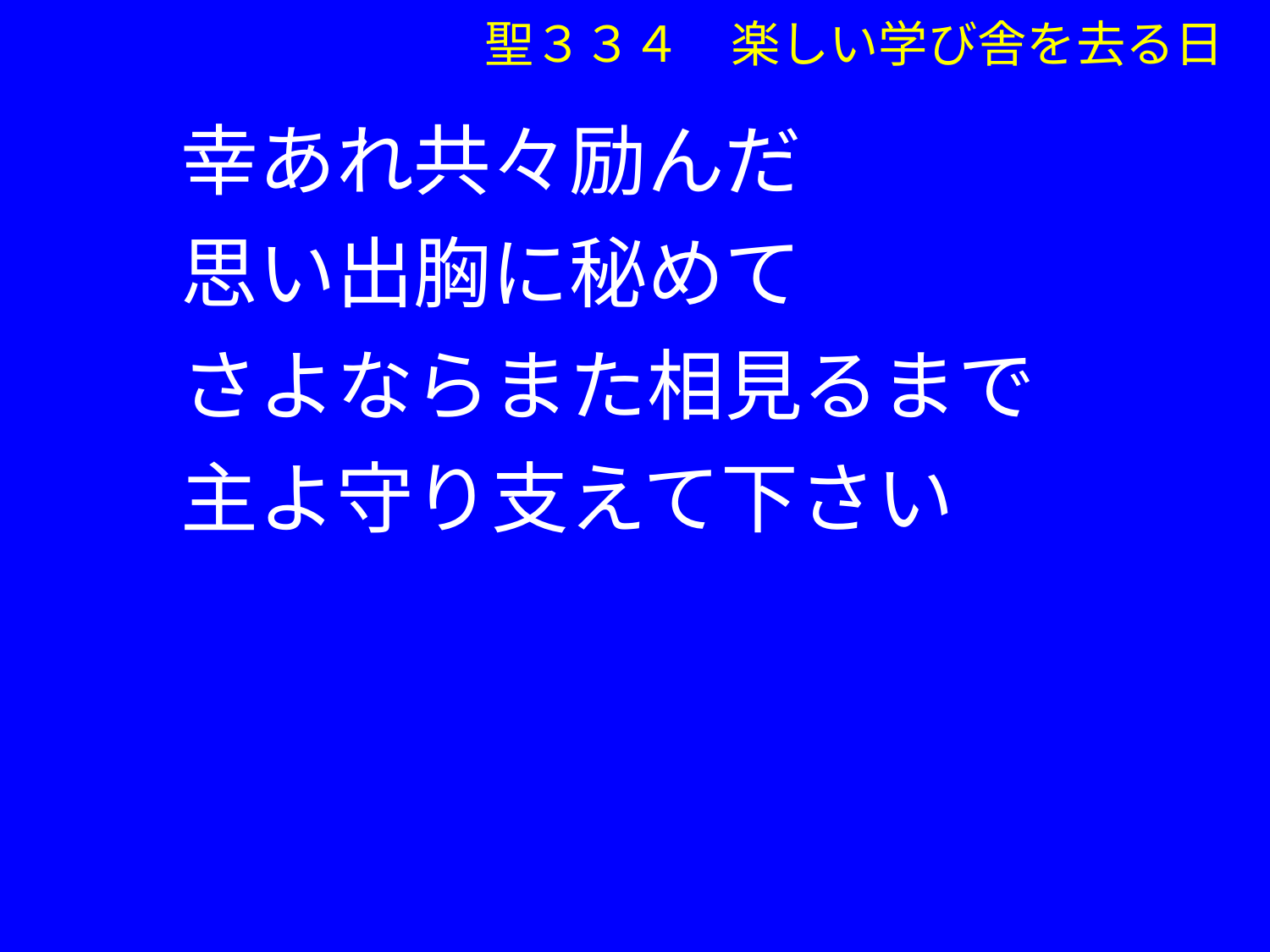

幸あれ共々励んだ
　思い出胸に秘めて
　さよならまた相見るまで
　主よ守り支えて下さい

聖３３４　楽しい学び舎を去る日